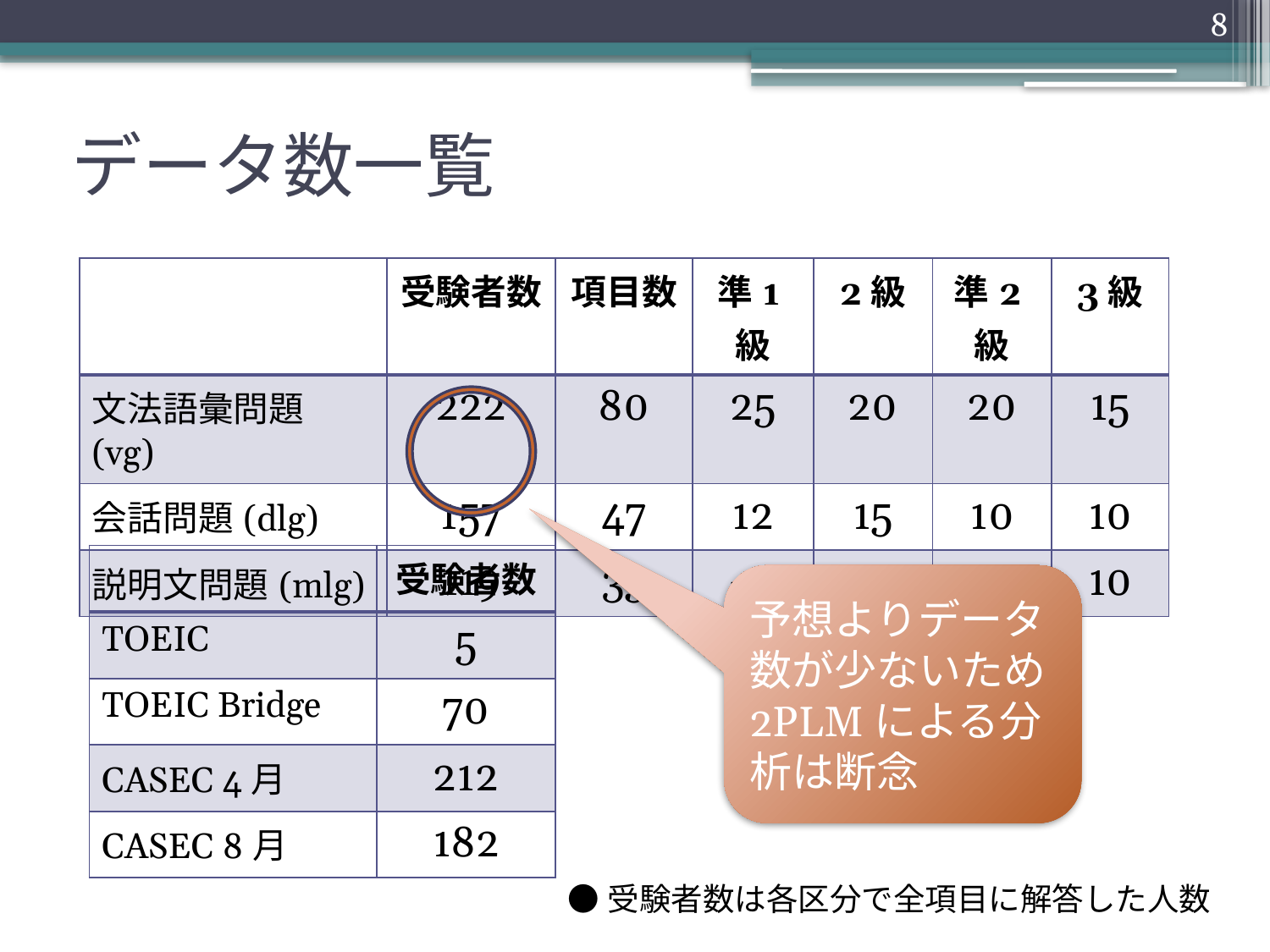

8
# データ数一覧
|  | 受験者数 | 項目数 | 準1級 | 2級 | 準2級 | 3級 |
| --- | --- | --- | --- | --- | --- | --- |
| 文法語彙問題(vg) | 222 | 80 | 25 | 20 | 20 | 15 |
| 会話問題(dlg) | 157 | 47 | 12 | 15 | 10 | 10 |
| 説明文問題(mlg) | 119 | 35 | --- | 15 | 10 | 10 |

|  | 受験者数 |
| --- | --- |
| TOEIC | 5 |
| TOEIC Bridge | 70 |
| CASEC 4月 | 212 |
| CASEC 8月 | 182 |
予想よりデータ数が少ないため2PLMによる分析は断念
●受験者数は各区分で全項目に解答した人数